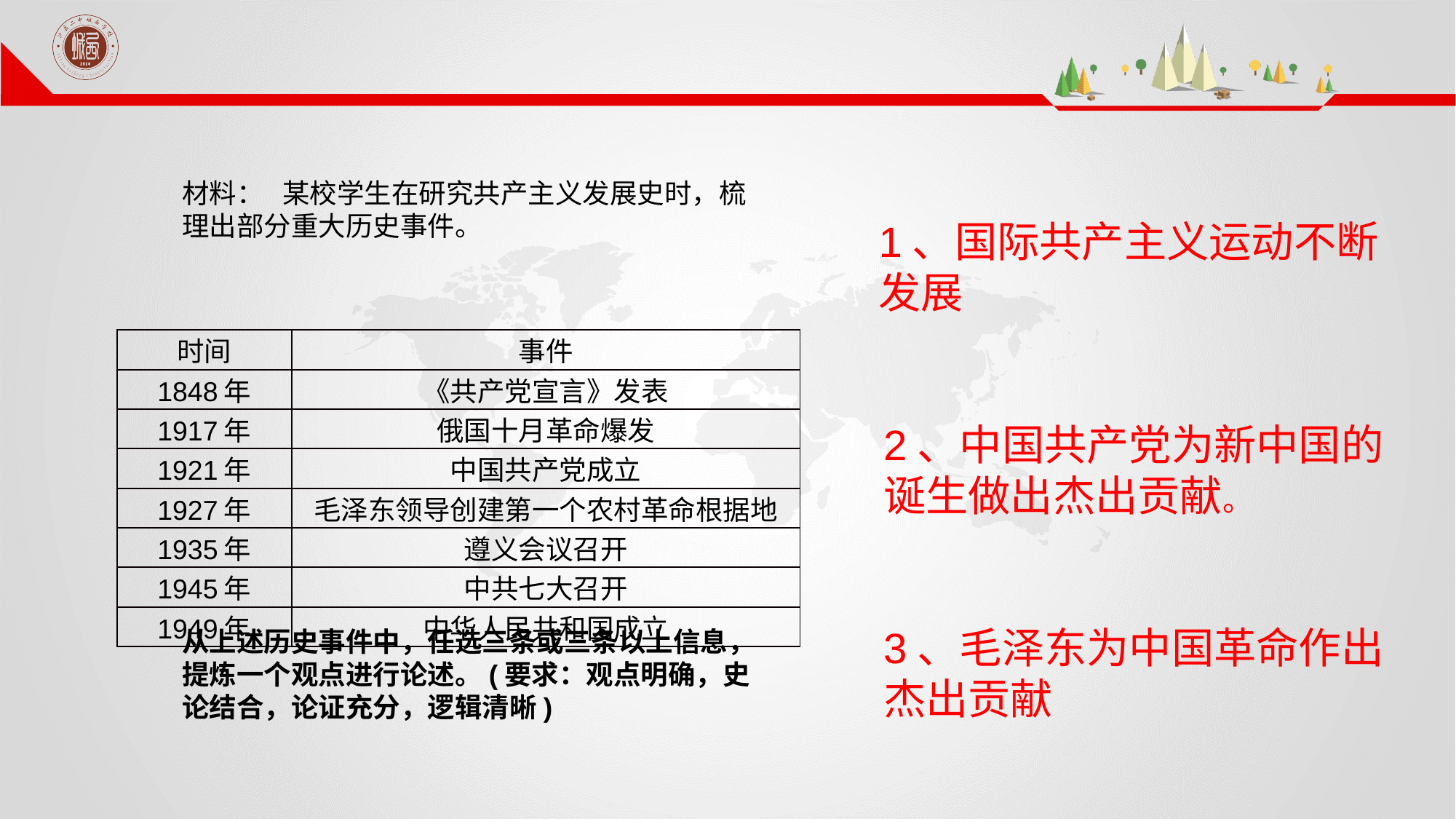

材料：   某校学生在研究共产主义发展史时，梳理出部分重大历史事件。
1、国际共产主义运动不断发展
| 时间 | 事件 |
| --- | --- |
| 1848年 | 《共产党宣言》发表 |
| 1917年 | 俄国十月革命爆发 |
| 1921年 | 中国共产党成立 |
| 1927年 | 毛泽东领导创建第一个农村革命根据地 |
| 1935年 | 遵义会议召开 |
| 1945年 | 中共七大召开 |
| 1949年 | 中华人民共和国成立 |
2、中国共产党为新中国的诞生做出杰出贡献。
从上述历史事件中，任选三条或三条以上信息，提炼一个观点进行论述。(要求：观点明确，史论结合，论证充分，逻辑清晰)

3、毛泽东为中国革命作出杰出贡献